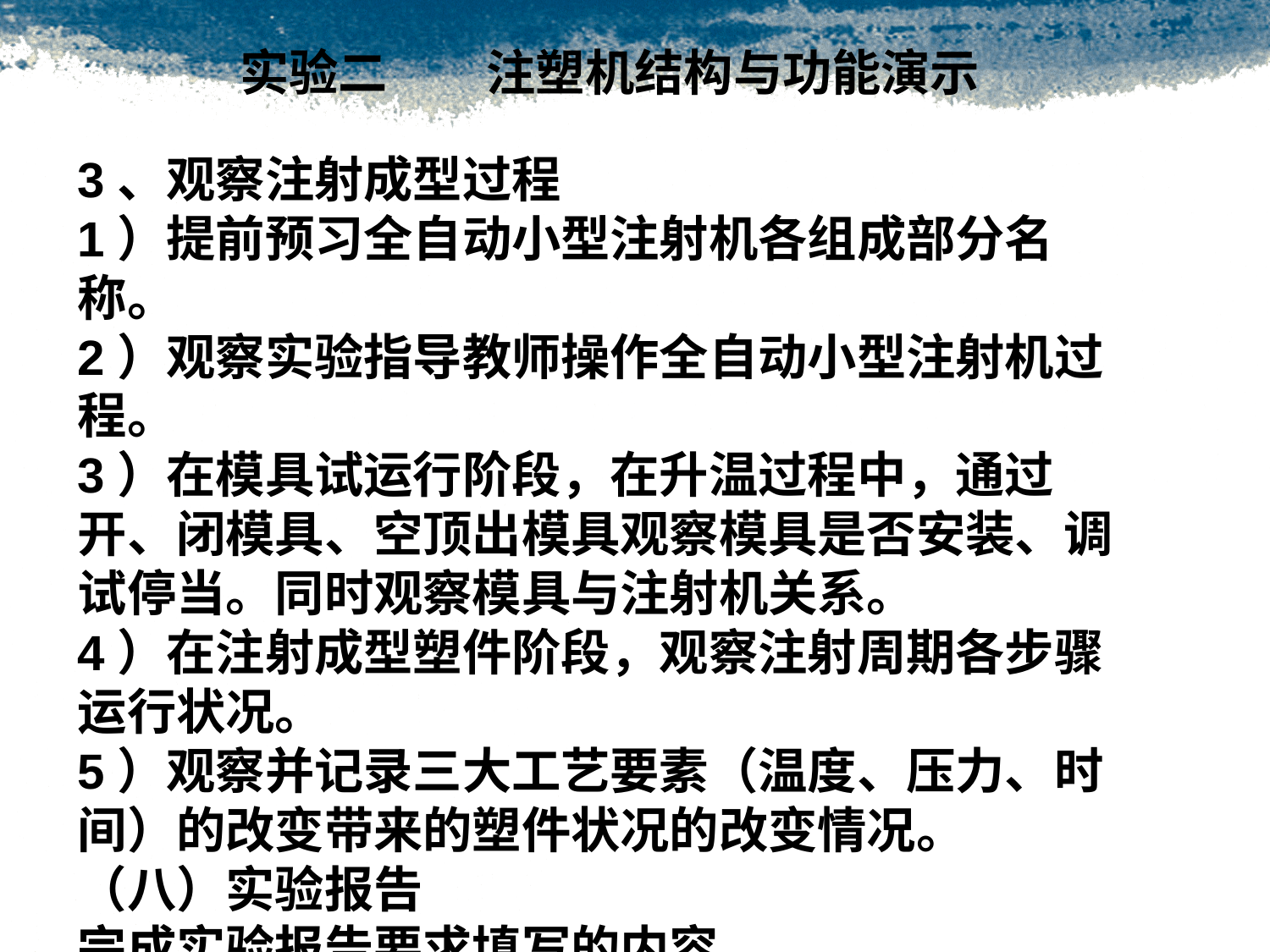

实验二　　注塑机结构与功能演示
3、观察注射成型过程1）提前预习全自动小型注射机各组成部分名称。2）观察实验指导教师操作全自动小型注射机过程。3）在模具试运行阶段，在升温过程中，通过开、闭模具、空顶出模具观察模具是否安装、调试停当。同时观察模具与注射机关系。4）在注射成型塑件阶段，观察注射周期各步骤运行状况。5）观察并记录三大工艺要素（温度、压力、时间）的改变带来的塑件状况的改变情况。（八）实验报告完成实验报告要求填写的内容。